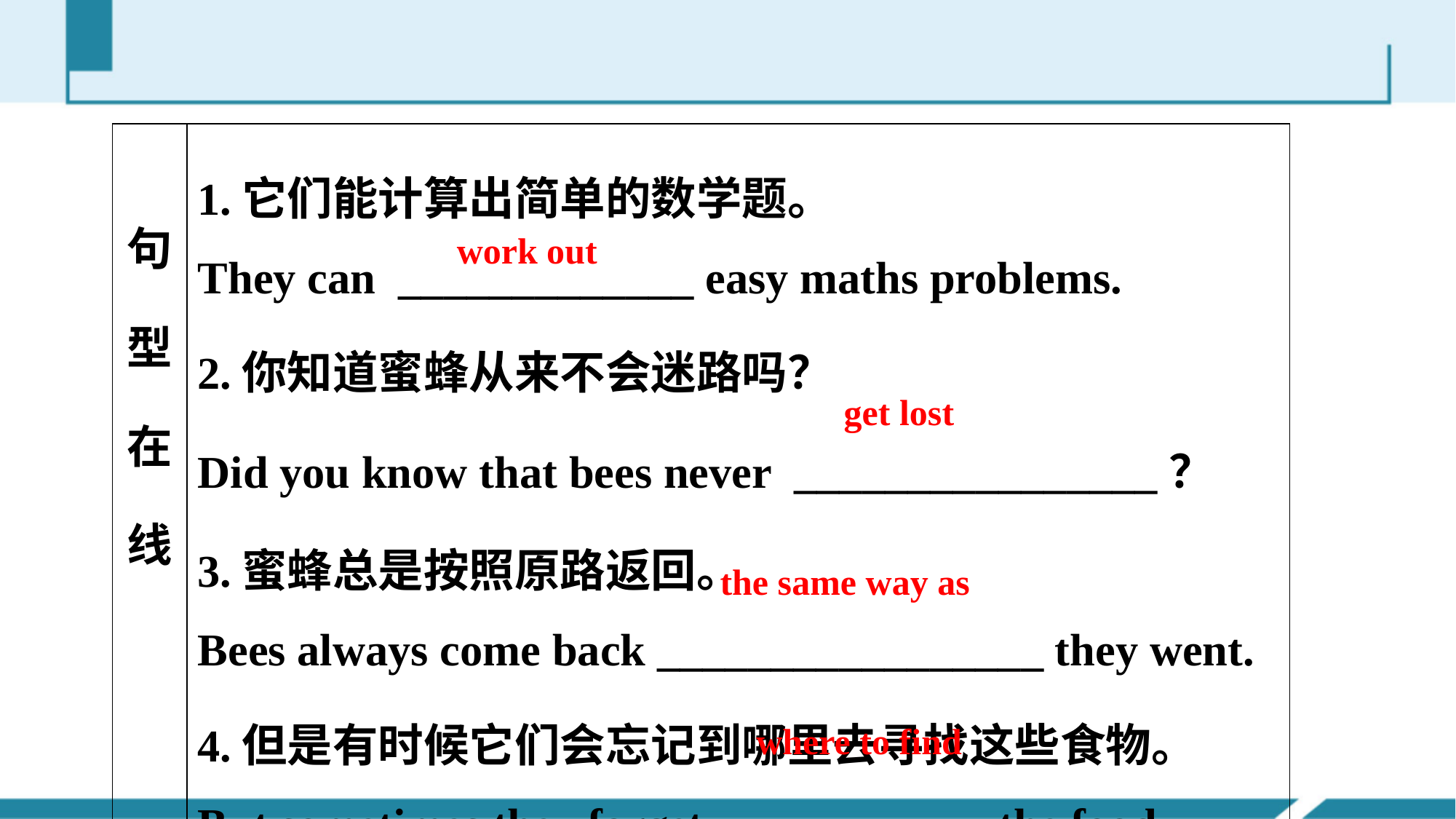

| 句型在线 | 1.它们能计算出简单的数学题。 They can \_\_\_\_\_\_\_\_\_\_\_\_\_ easy maths problems. 2.你知道蜜蜂从来不会迷路吗？ Did you know that bees never \_\_\_\_\_\_\_\_\_\_\_\_\_\_\_\_？ 3.蜜蜂总是按照原路返回。 Bees always come back \_\_\_\_\_\_\_\_\_\_\_\_\_\_\_\_\_ they went. 4.但是有时候它们会忘记到哪里去寻找这些食物。 But sometimes they forget \_\_\_\_\_\_\_\_\_\_\_\_ the food. |
| --- | --- |
work out
get lost
the same way as
where to find